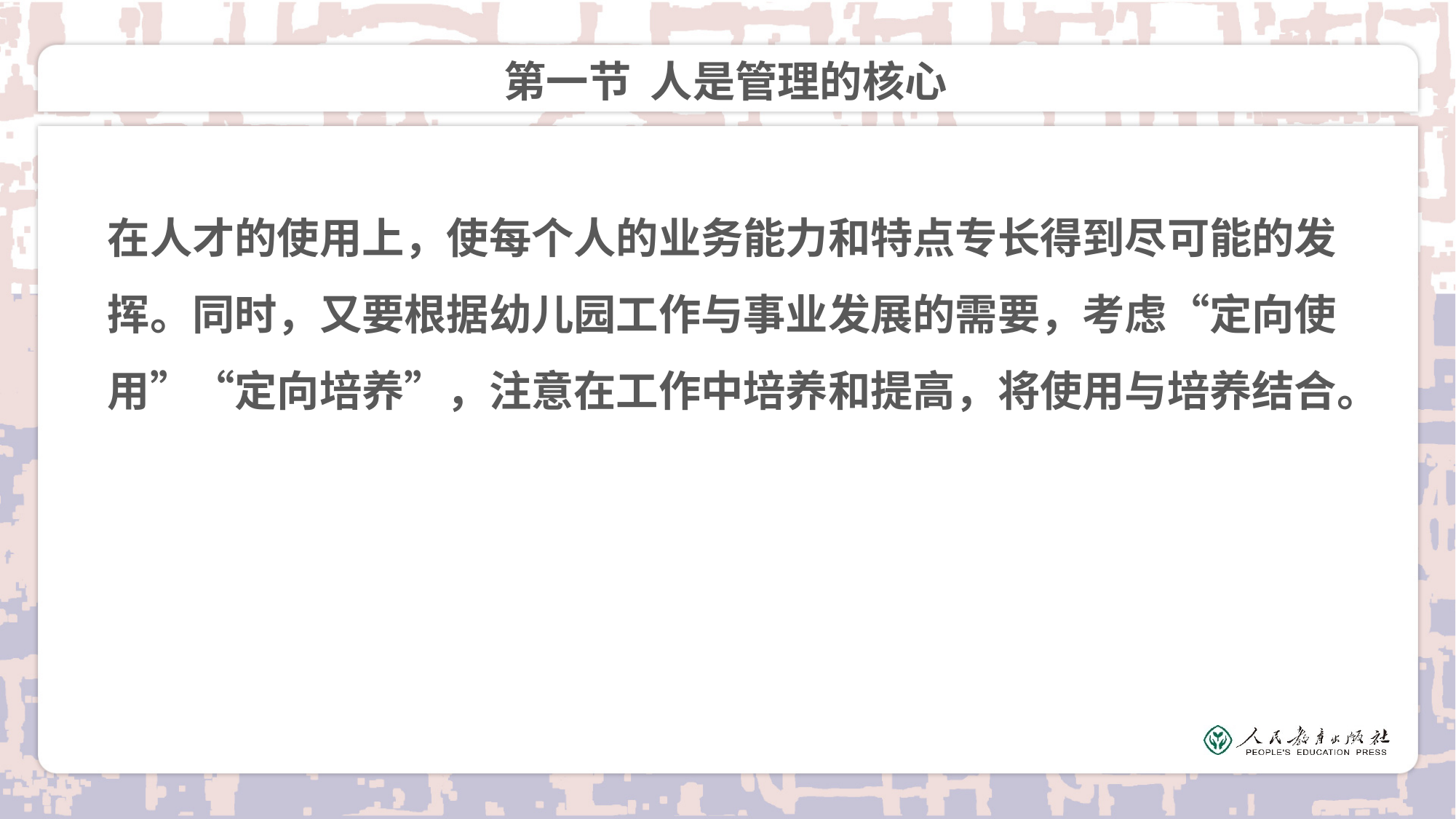

# 第一节  人是管理的核心
在人才的使用上，使每个人的业务能力和特点专长得到尽可能的发挥。同时，又要根据幼儿园工作与事业发展的需要，考虑“定向使用”“定向培养”，注意在工作中培养和提高，将使用与培养结合。